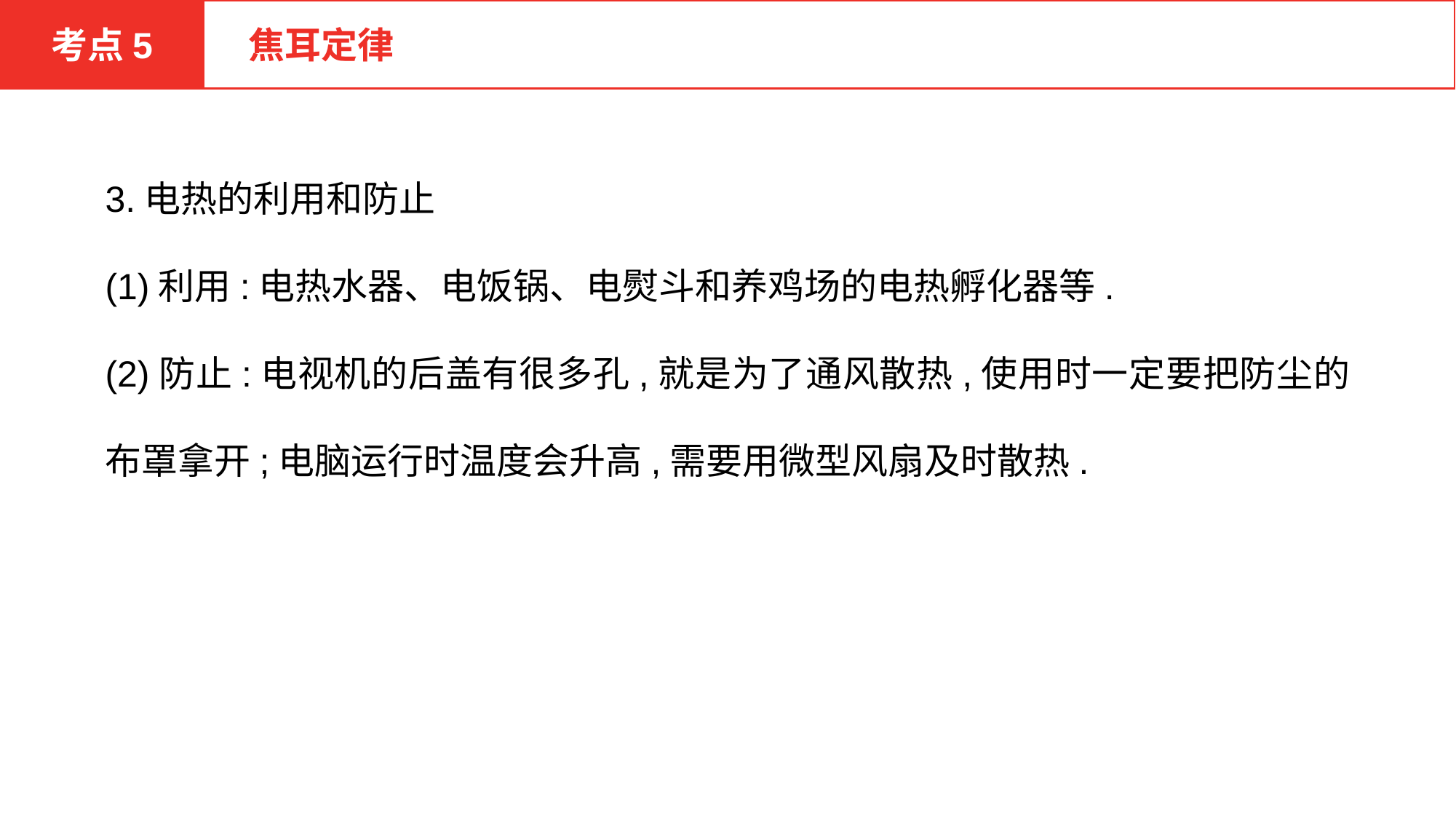

考点5
  焦耳定律
3.电热的利用和防止
(1)利用:电热水器、电饭锅、电熨斗和养鸡场的电热孵化器等.
(2)防止:电视机的后盖有很多孔,就是为了通风散热,使用时一定要把防尘的布罩拿开;电脑运行时温度会升高,需要用微型风扇及时散热.